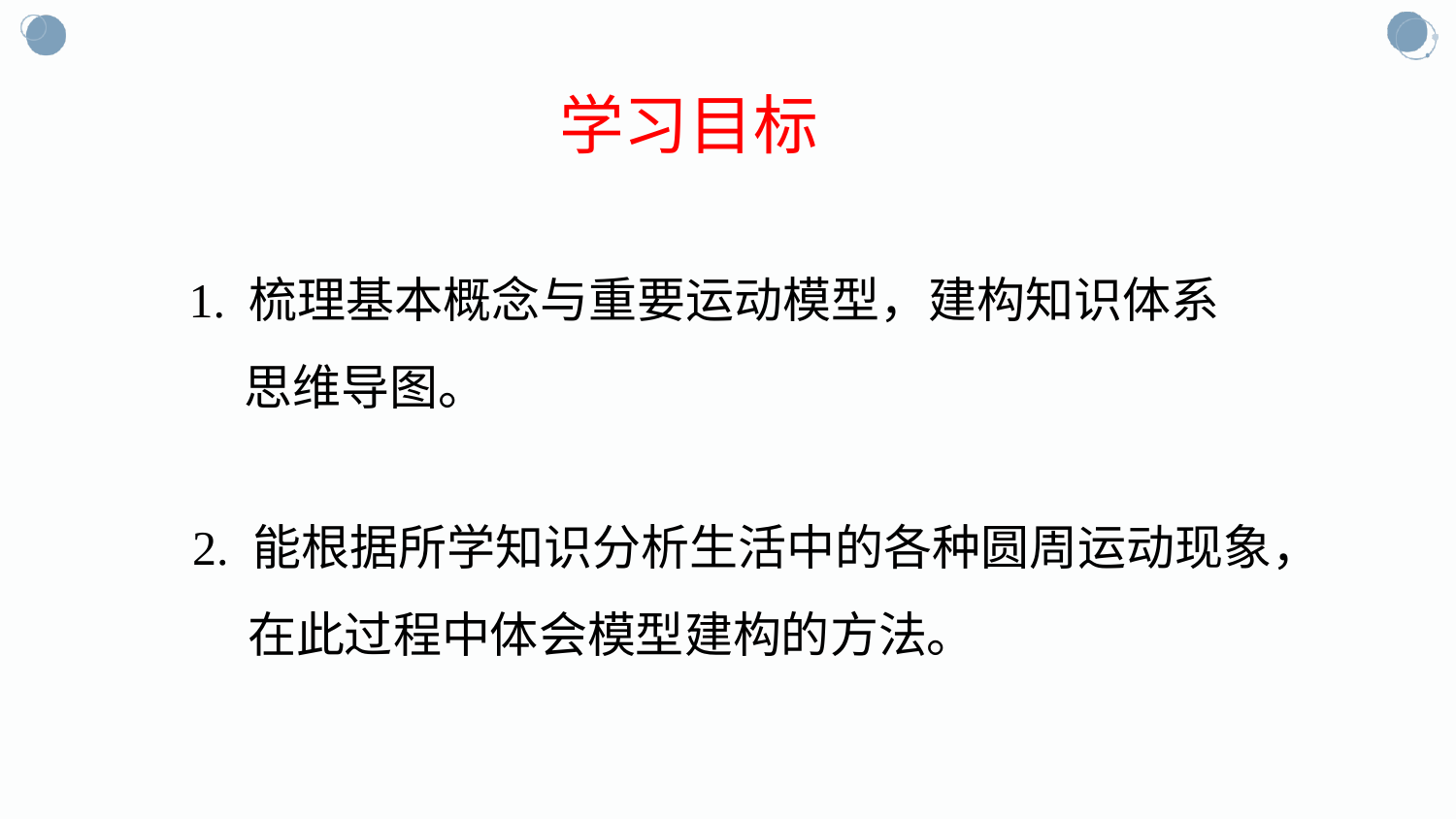

学习目标
1. 梳理基本概念与重要运动模型，建构知识体系
    思维导图。
2. 能根据所学知识分析生活中的各种圆周运动现象，
    在此过程中体会模型建构的方法。